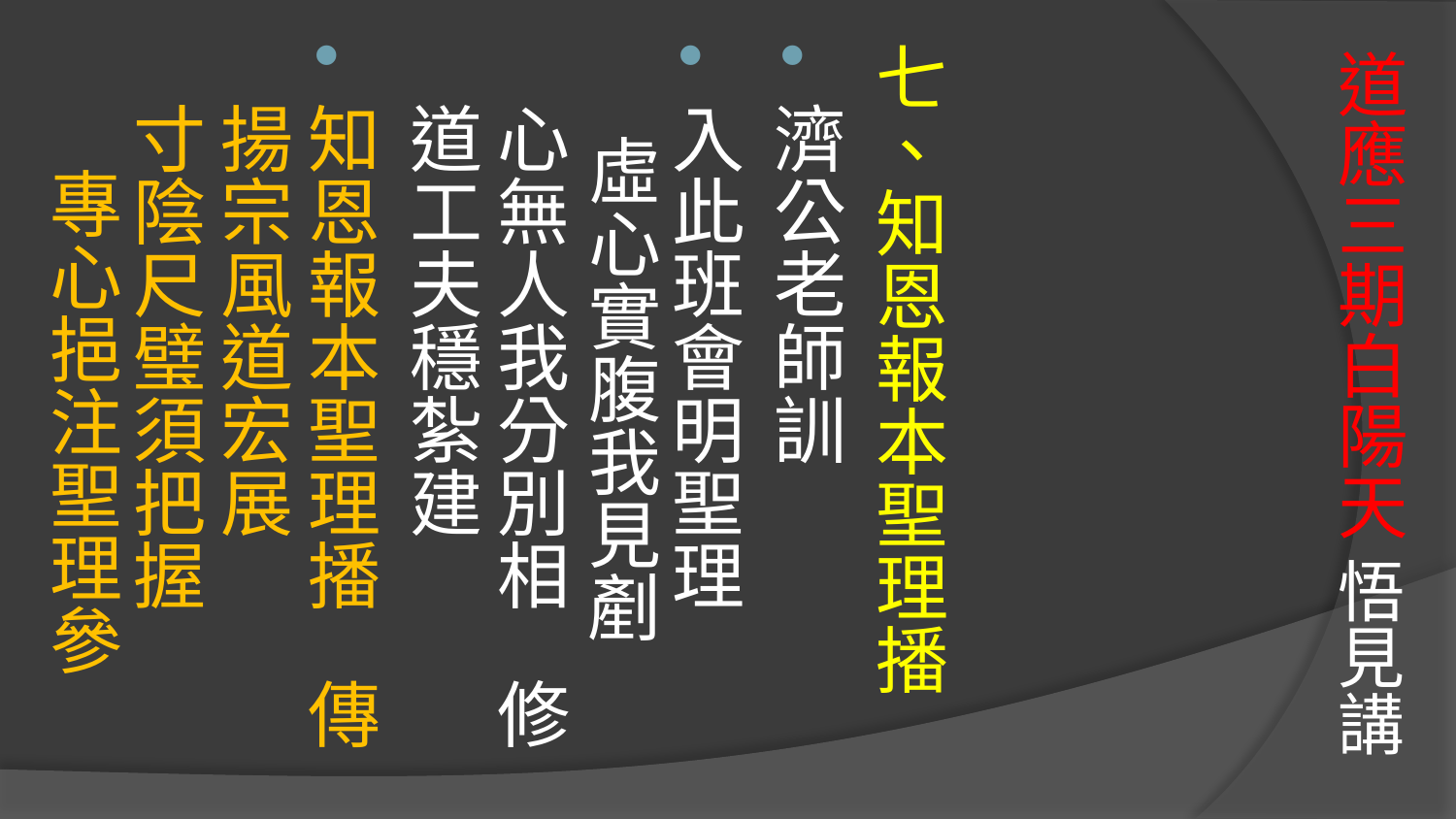

# 道應三期白陽天 悟見講
七、知恩報本聖理播
濟公老師訓
入此班會明聖理             虛心實腹我見剷
心無人我分別相    修道工夫穩紮建
知恩報本聖理播    傳揚宗風道宏展
寸陰尺璧須把握               專心挹注聖理參